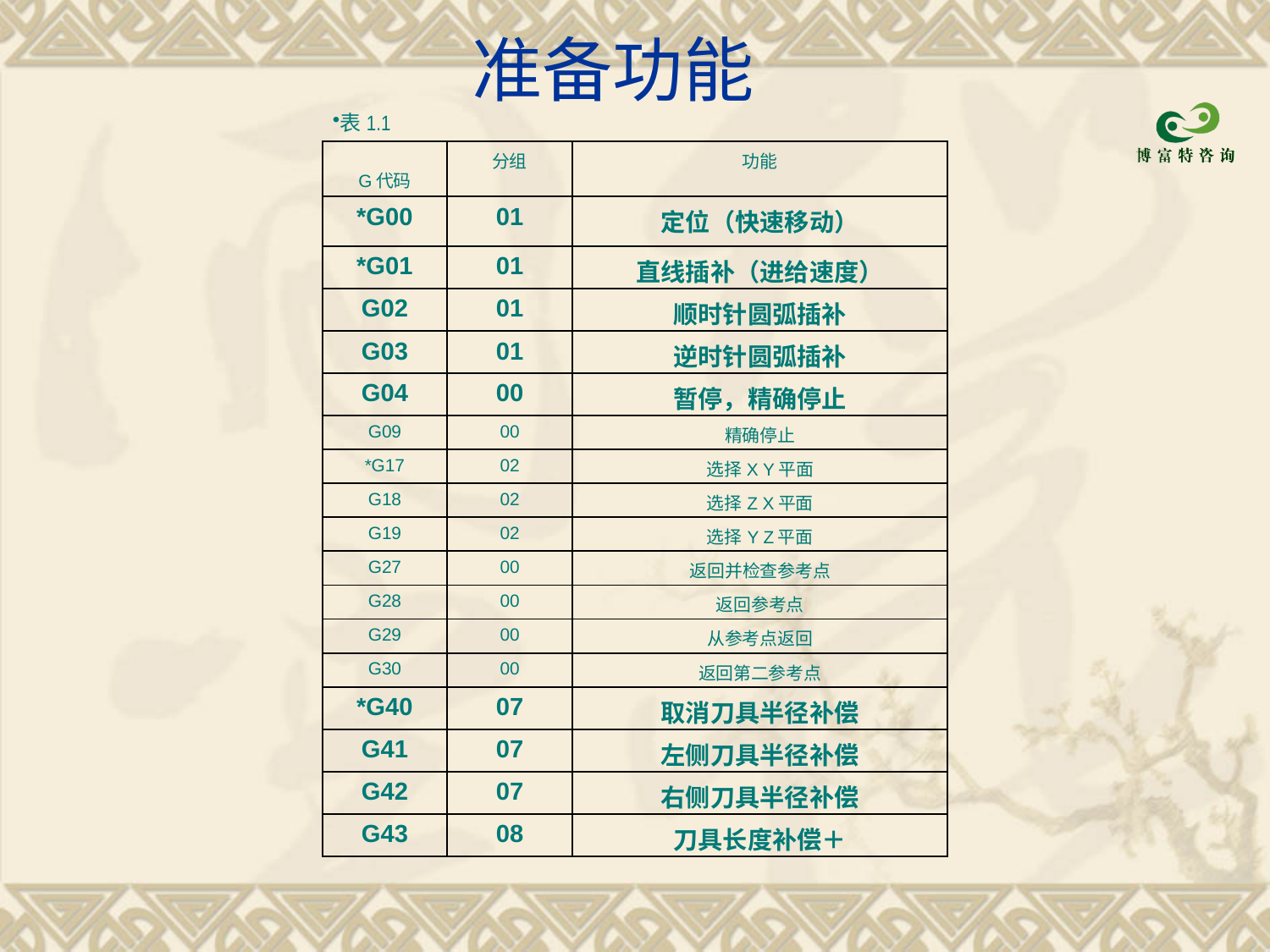

# 准备功能
表1.1
| G代码 | 分组 | 功能 |
| --- | --- | --- |
| \*G00 | 01 | 定位（快速移动） |
| \*G01 | 01 | 直线插补（进给速度） |
| G02 | 01 | 顺时针圆弧插补 |
| G03 | 01 | 逆时针圆弧插补 |
| G04 | 00 | 暂停，精确停止 |
| G09 | 00 | 精确停止 |
| \*G17 | 02 | 选择X Y平面 |
| G18 | 02 | 选择Z X平面 |
| G19 | 02 | 选择Y Z平面 |
| G27 | 00 | 返回并检查参考点 |
| G28 | 00 | 返回参考点 |
| G29 | 00 | 从参考点返回 |
| G30 | 00 | 返回第二参考点 |
| \*G40 | 07 | 取消刀具半径补偿 |
| G41 | 07 | 左侧刀具半径补偿 |
| G42 | 07 | 右侧刀具半径补偿 |
| G43 | 08 | 刀具长度补偿＋ |